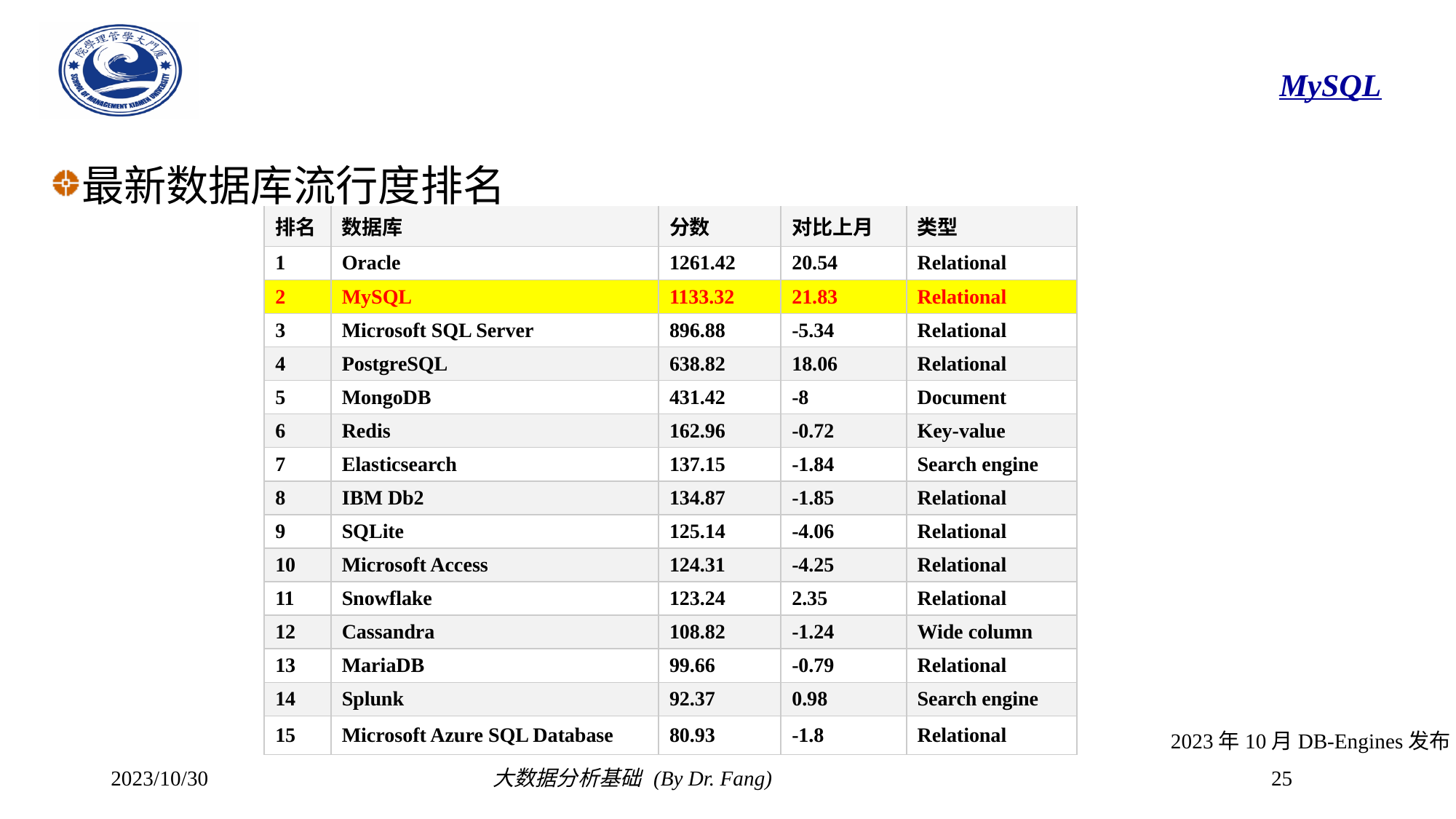

# MySQL
最新数据库流行度排名
| 排名 | 数据库 | 分数 | 对比上月 | 类型 |
| --- | --- | --- | --- | --- |
| 1 | Oracle | 1261.42 | 20.54 | Relational |
| 2 | MySQL | 1133.32 | 21.83 | Relational |
| 3 | Microsoft SQL Server | 896.88 | -5.34 | Relational |
| 4 | PostgreSQL | 638.82 | 18.06 | Relational |
| 5 | MongoDB | 431.42 | -8 | Document |
| 6 | Redis | 162.96 | -0.72 | Key-value |
| 7 | Elasticsearch | 137.15 | -1.84 | Search engine |
| 8 | IBM Db2 | 134.87 | -1.85 | Relational |
| 9 | SQLite | 125.14 | -4.06 | Relational |
| 10 | Microsoft Access | 124.31 | -4.25 | Relational |
| 11 | Snowflake | 123.24 | 2.35 | Relational |
| 12 | Cassandra | 108.82 | -1.24 | Wide column |
| 13 | MariaDB | 99.66 | -0.79 | Relational |
| 14 | Splunk | 92.37 | 0.98 | Search engine |
| 15 | Microsoft Azure SQL Database | 80.93 | -1.8 | Relational |
2023年10月DB-Engines发布
2023/10/30
大数据分析基础 (By Dr. Fang)
25